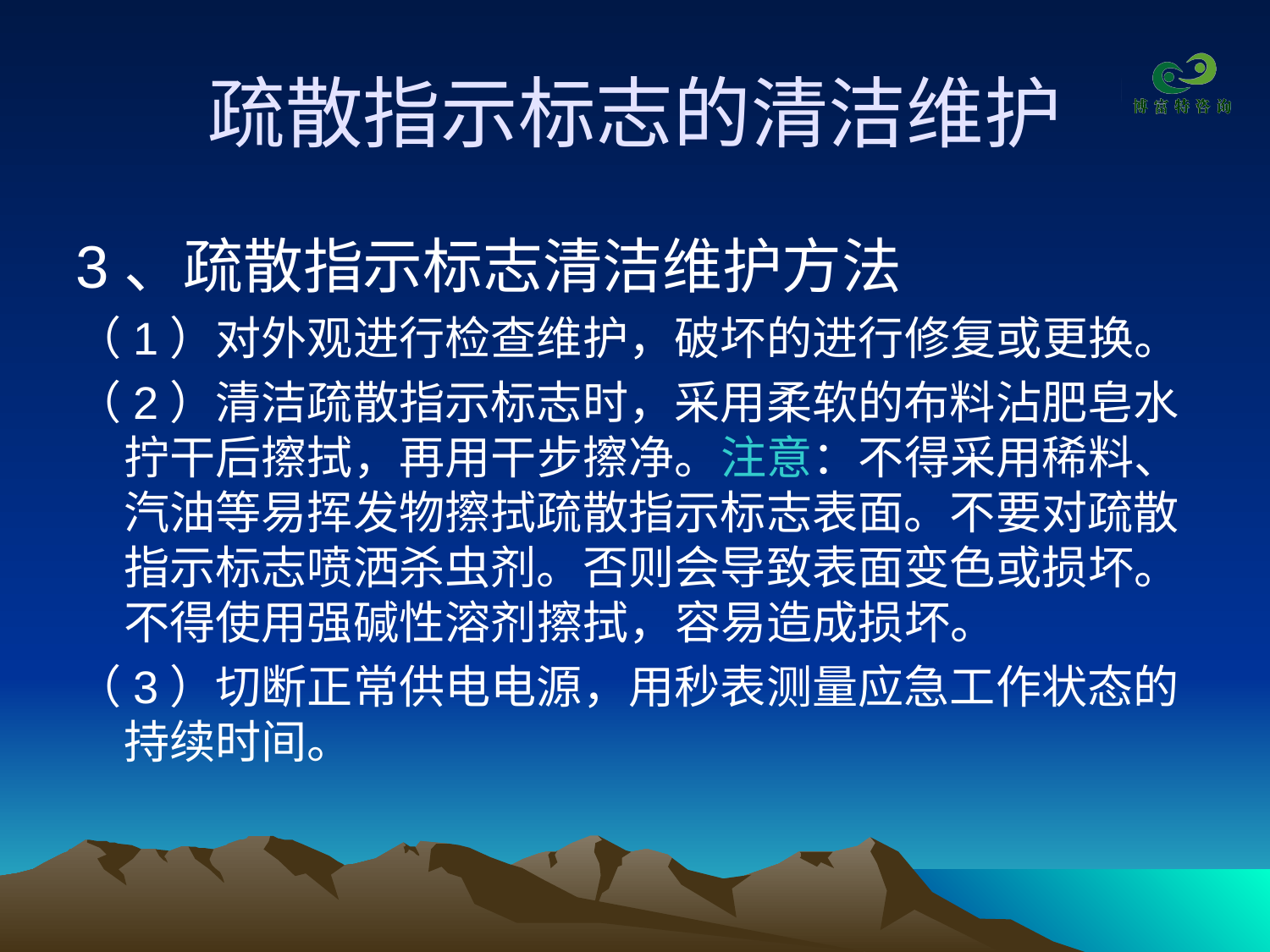

# 疏散指示标志的清洁维护
3、疏散指示标志清洁维护方法
（1）对外观进行检查维护，破坏的进行修复或更换。
（2）清洁疏散指示标志时，采用柔软的布料沾肥皂水拧干后擦拭，再用干步擦净。注意：不得采用稀料、汽油等易挥发物擦拭疏散指示标志表面。不要对疏散指示标志喷洒杀虫剂。否则会导致表面变色或损坏。不得使用强碱性溶剂擦拭，容易造成损坏。
（3）切断正常供电电源，用秒表测量应急工作状态的持续时间。